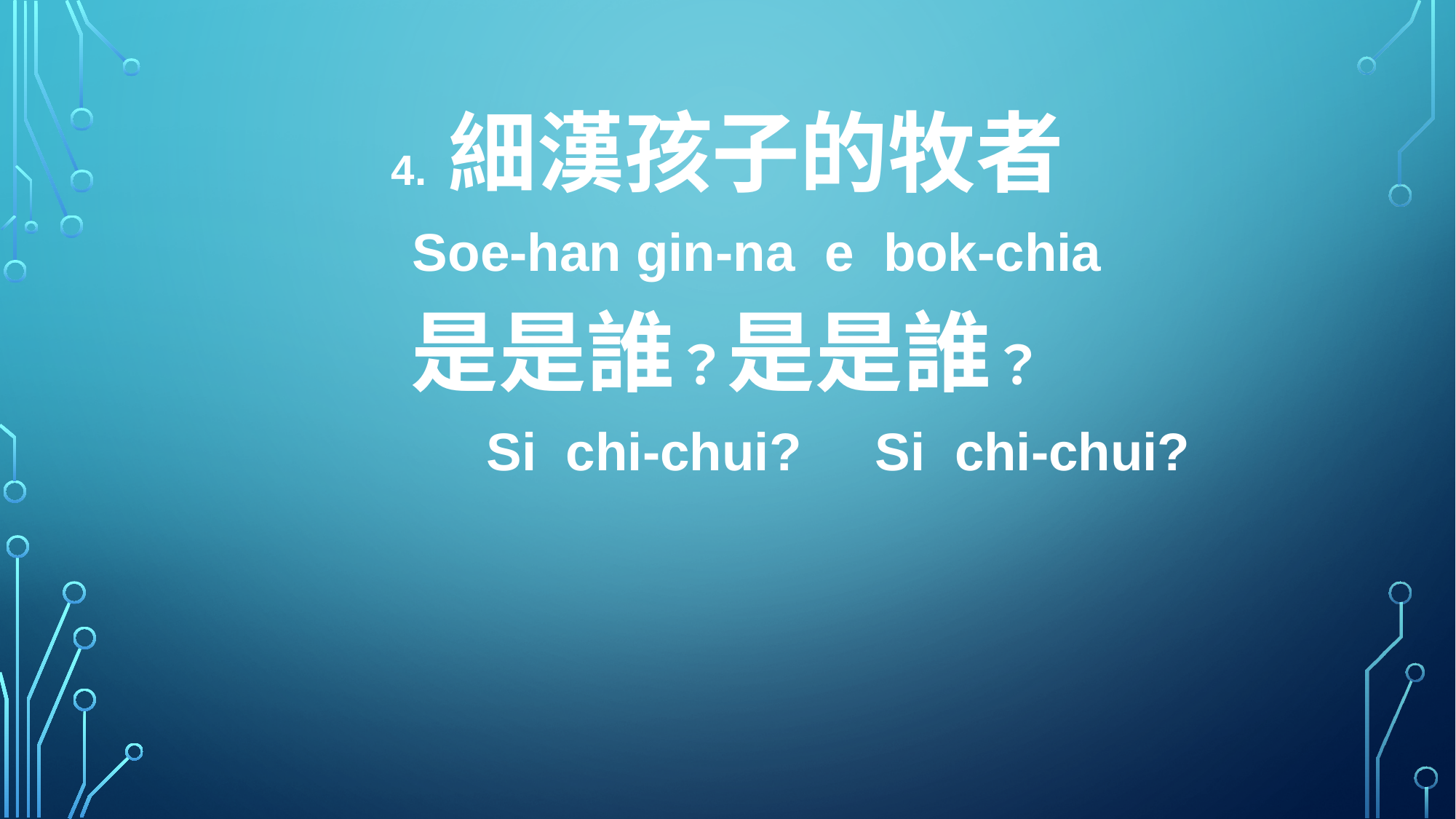

4. 細漢孩子的牧者
    Soe-han gin-na  e  bok-chia
是是誰？是是誰？
                   Si  chi-chui?     Si  chi-chui?